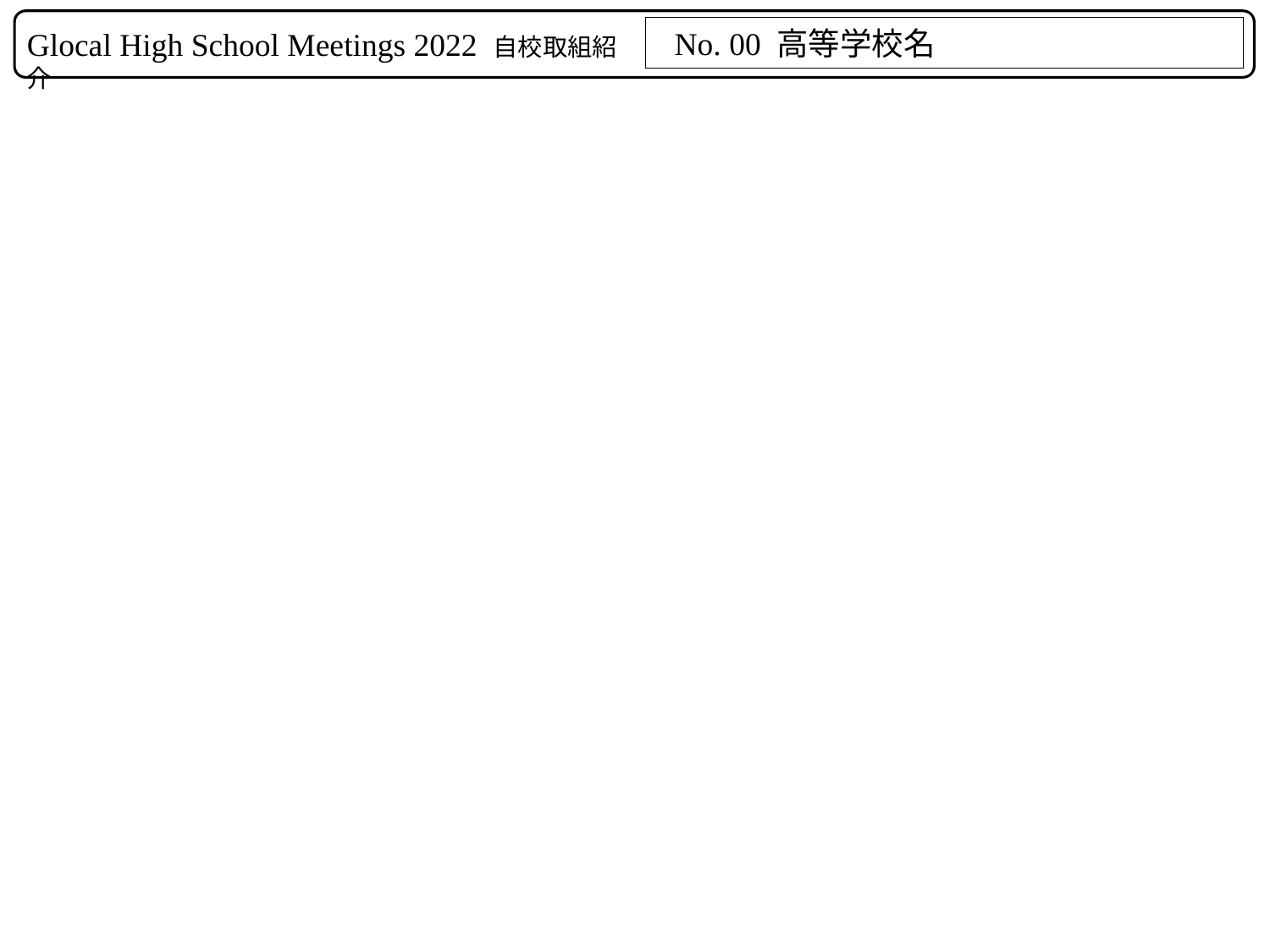

No. 00 高等学校名
Glocal High School Meetings 2022 自校取組紹介